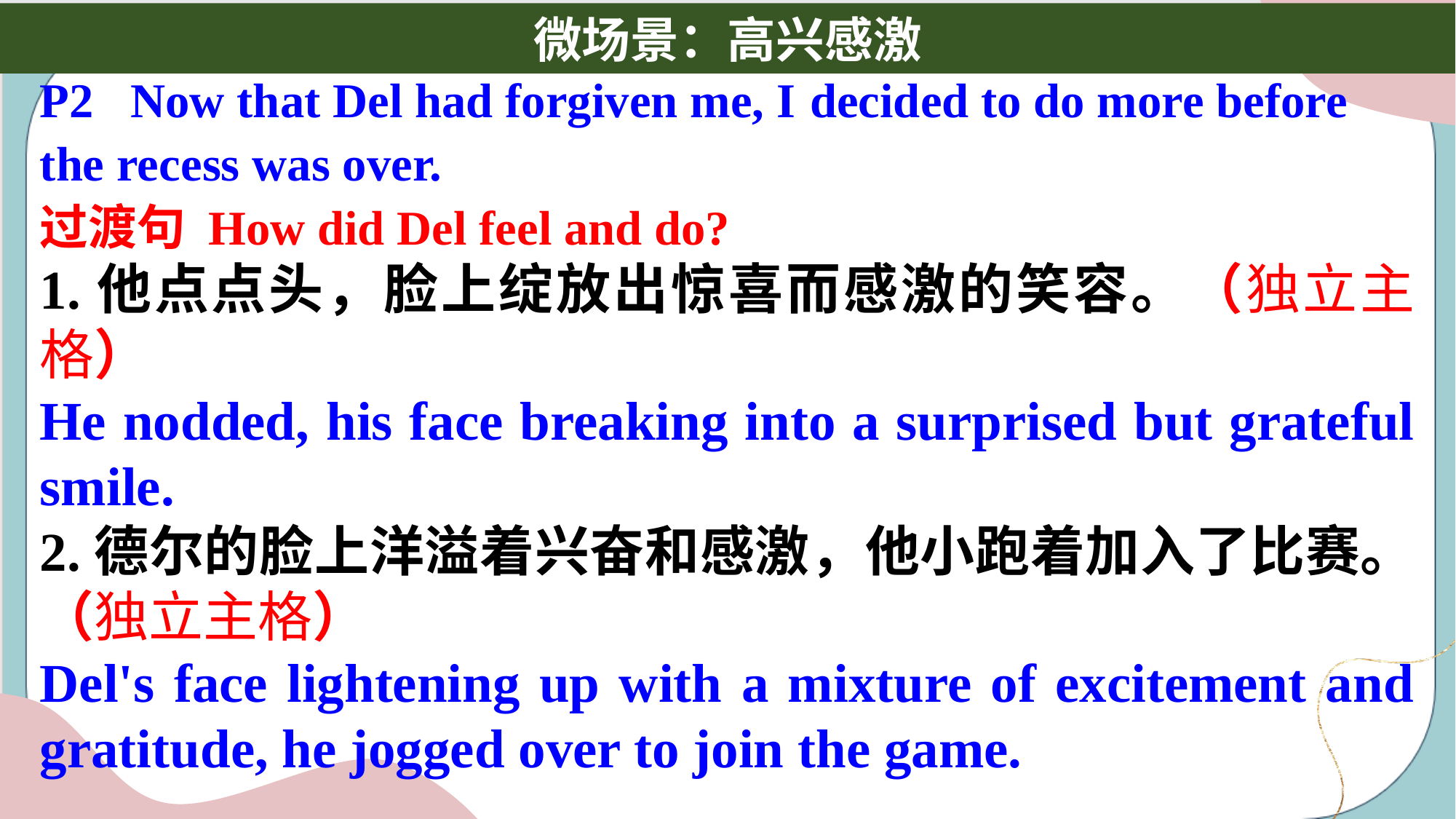

P2   Now that Del had forgiven me, I decided to do more before
the recess was over.
过渡句 How did Del feel and do?
1.他点点头，脸上绽放出惊喜而感激的笑容。（独立主格）
He nodded, his face breaking into a surprised but grateful smile.
2.德尔的脸上洋溢着兴奋和感激，他小跑着加入了比赛。（独立主格）
Del's face lightening up with a mixture of excitement and gratitude, he jogged over to join the game.

微场景：高兴感激